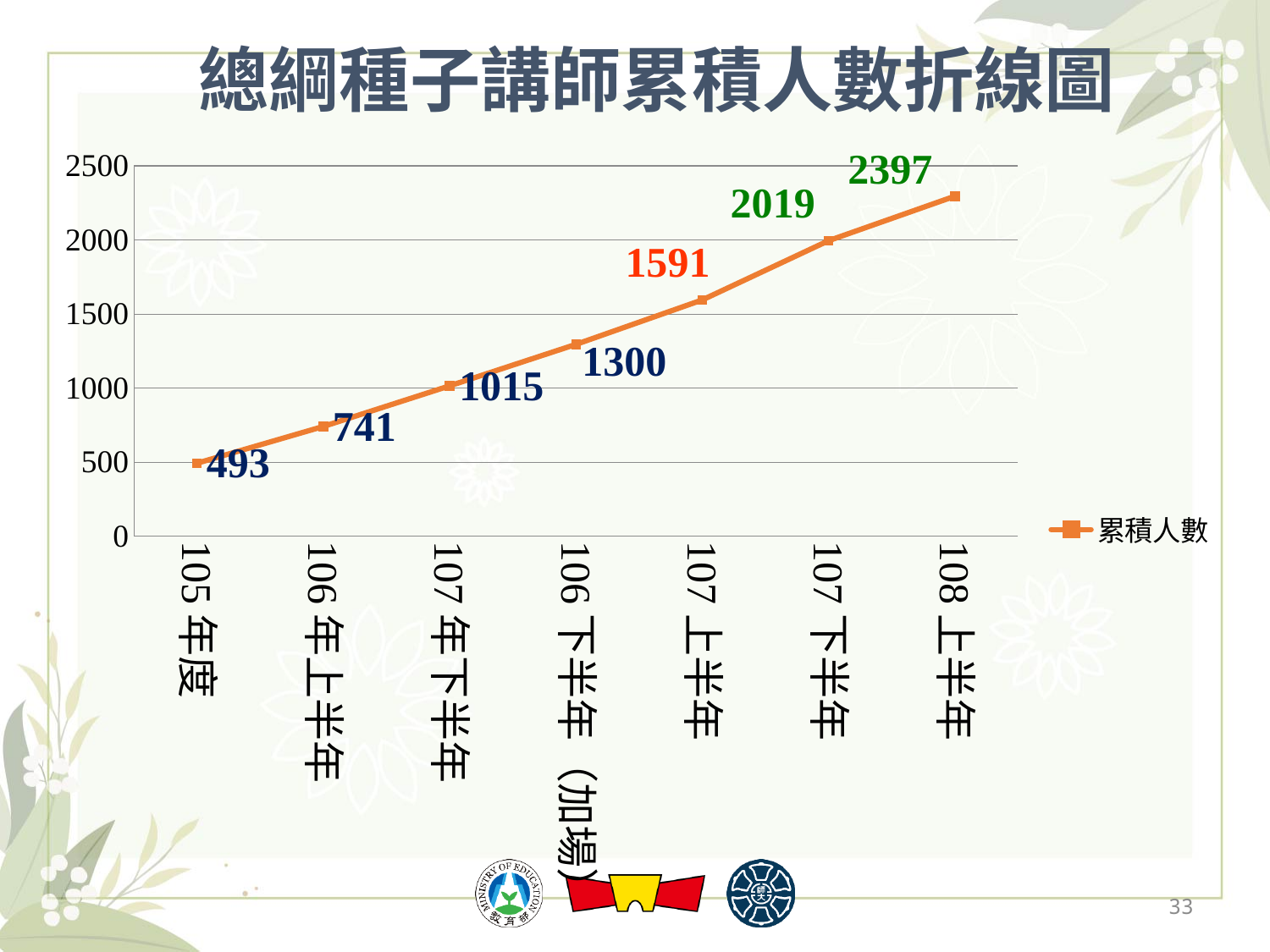

總綱種子講師累積人數折線圖

### Chart

| Category | 累積人數 |
|---|---|
| 105年度 | 493.0 |
| 106年上半年 | 741.0 |
| 107年下半年 | 1015.0 |
| 106下半年（加場） | 1295.0 |
| 107上半年 | 1595.0 |
| 107下半年 | 1995.0 |
| 108上半年 | 2295.0 |
33